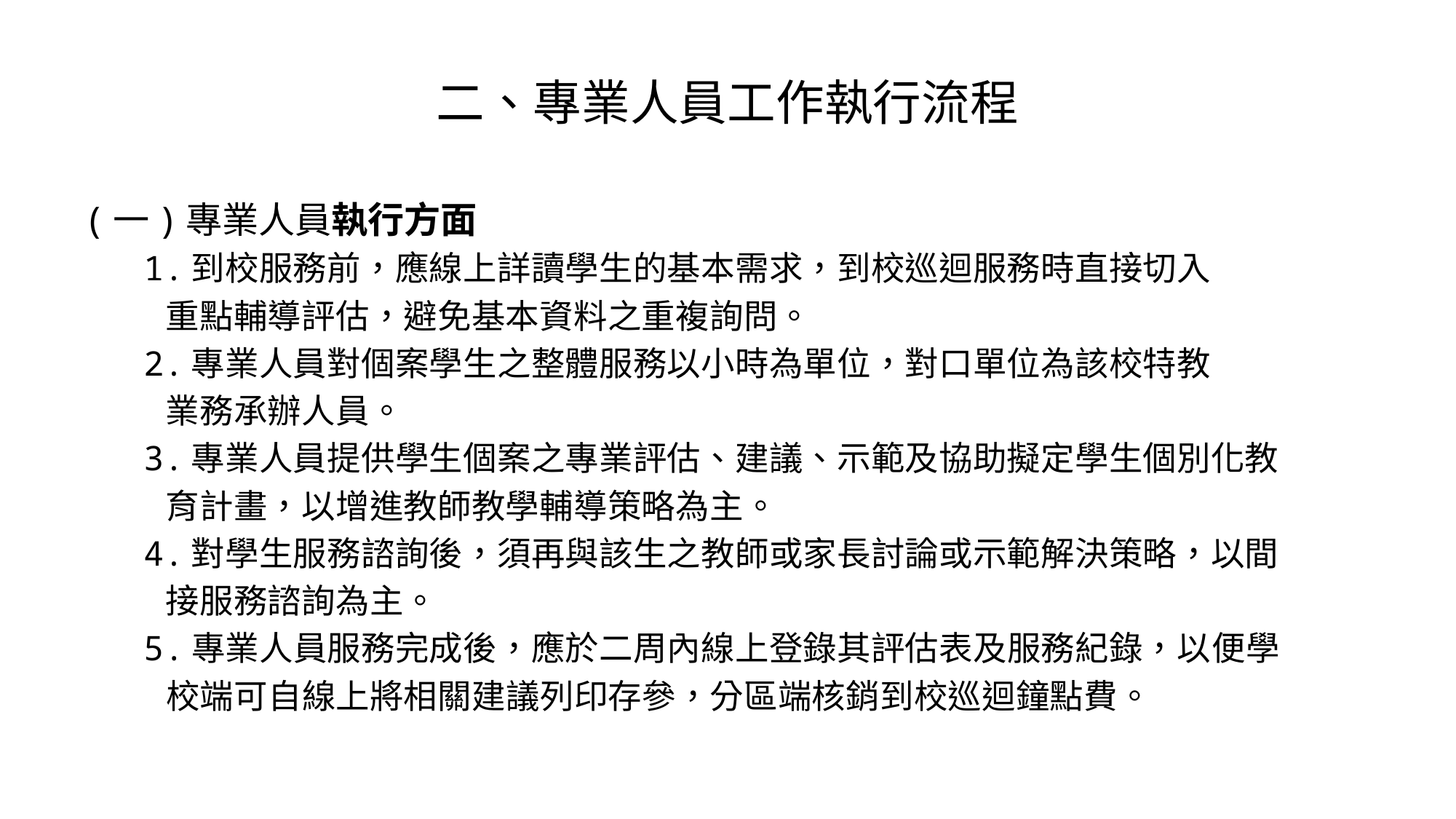

# 二、專業人員工作執行流程
(一)專業人員執行方面
1.到校服務前，應線上詳讀學生的基本需求，到校巡迴服務時直接切入
  重點輔導評估，避免基本資料之重複詢問。
2.專業人員對個案學生之整體服務以小時為單位，對口單位為該校特教
  業務承辦人員。
3.專業人員提供學生個案之專業評估、建議、示範及協助擬定學生個別化教
  育計畫，以增進教師教學輔導策略為主。
4.對學生服務諮詢後，須再與該生之教師或家長討論或示範解決策略，以間
  接服務諮詢為主。
5.專業人員服務完成後，應於二周內線上登錄其評估表及服務紀錄，以便學
  校端可自線上將相關建議列印存參，分區端核銷到校巡迴鐘點費。